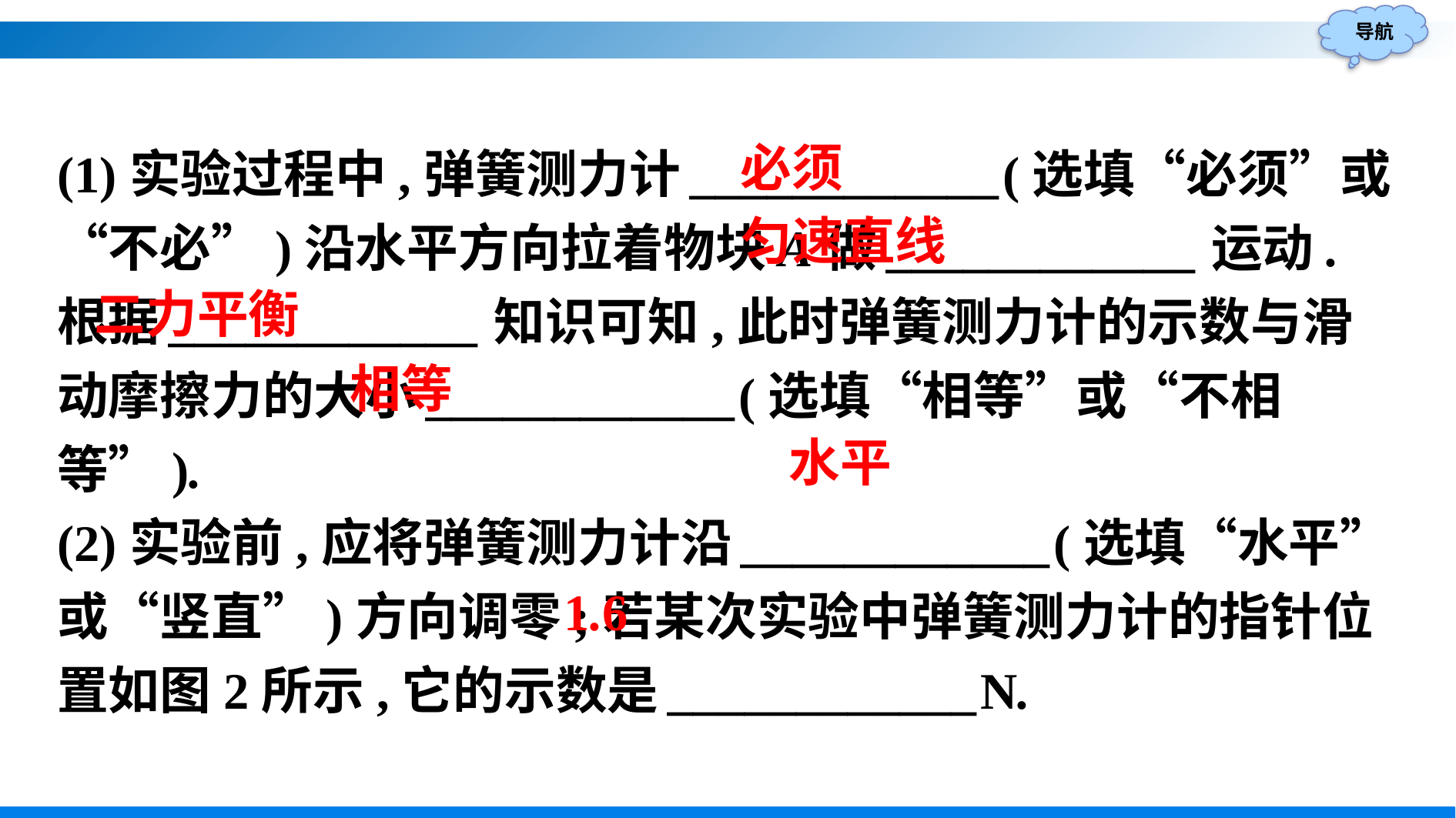

(1)实验过程中,弹簧测力计____________(选填“必须”或“不必”)沿水平方向拉着物块A做____________运动.根据____________知识可知,此时弹簧测力计的示数与滑动摩擦力的大小____________(选填“相等”或“不相等”).
(2)实验前,应将弹簧测力计沿____________(选填“水平”或“竖直”)方向调零;若某次实验中弹簧测力计的指针位置如图2所示,它的示数是____________N.
必须
匀速直线
二力平衡
相等
水平
1.6